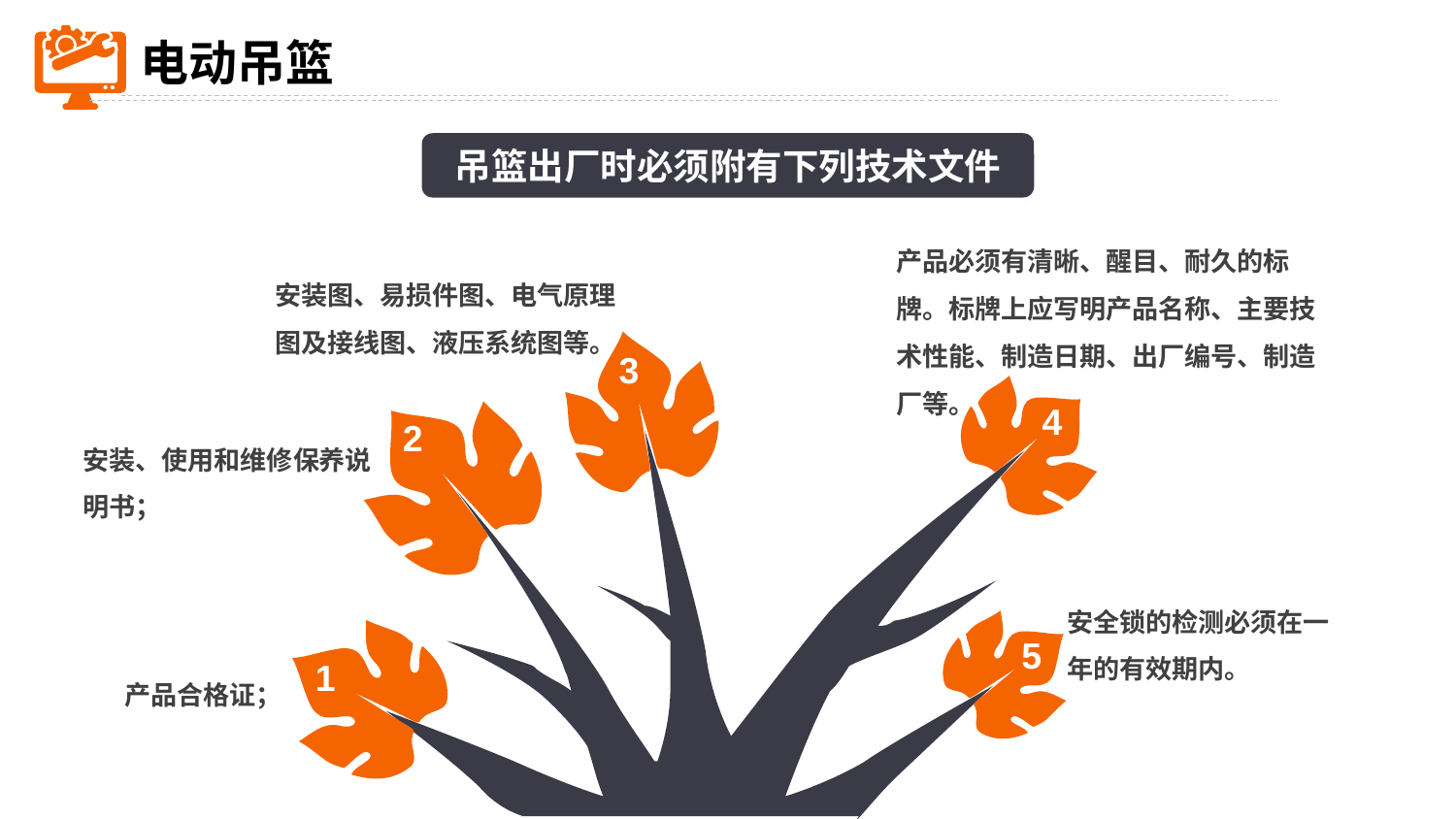

电动吊篮
吊篮出厂时必须附有下列技术文件
产品必须有清晰、醒目、耐久的标牌。标牌上应写明产品名称、主要技术性能、制造日期、出厂编号、制造厂等。
安装图、易损件图、电气原理图及接线图、液压系统图等。

3
4
2
安装、使用和维修保养说明书；
安全锁的检测必须在一年的有效期内。
5
1
产品合格证；